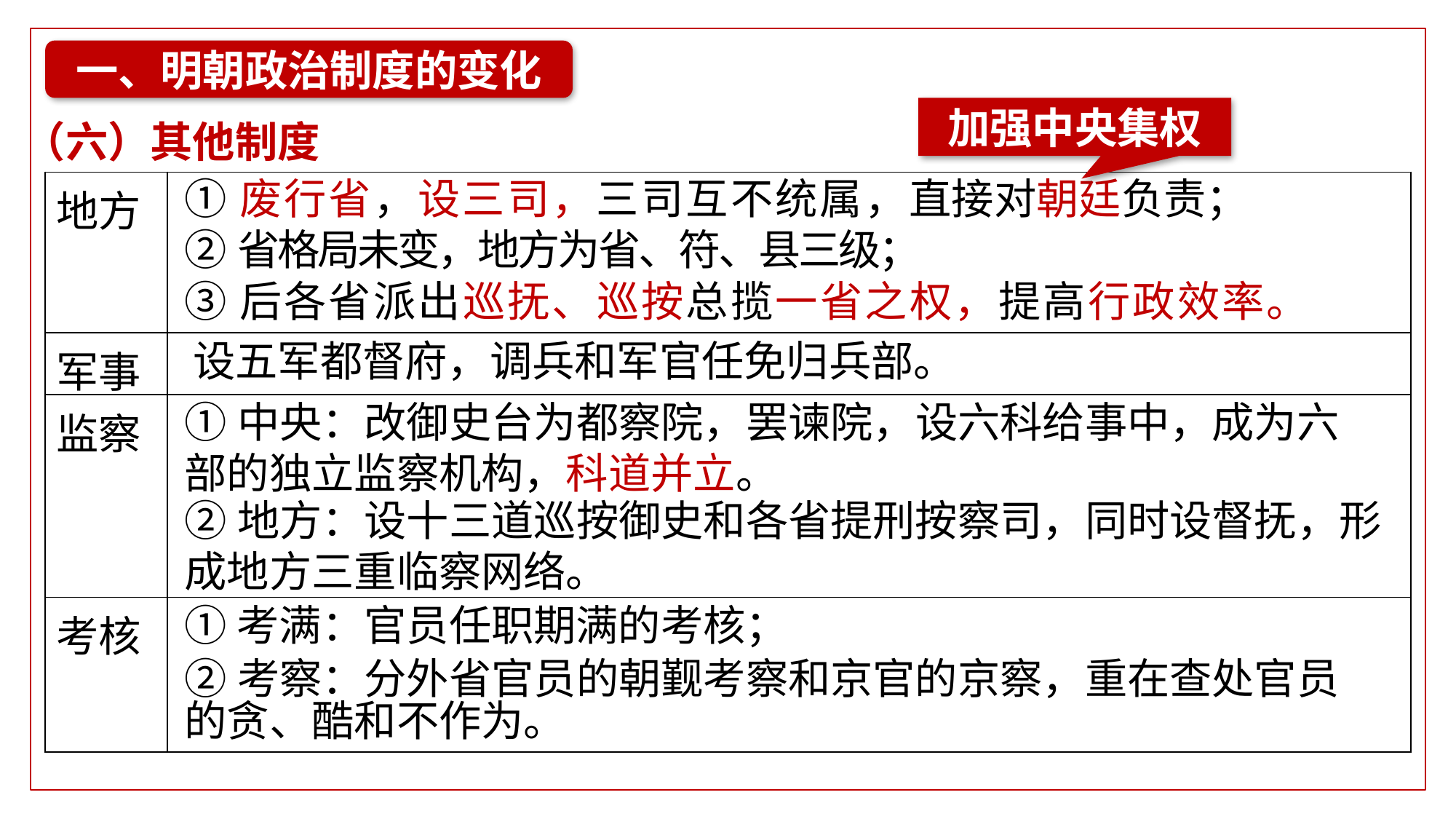

一、明朝政治制度的变化
加强中央集权
（六）其他制度
| 地方 |  |
| --- | --- |
| 军事 |  |
| 监察 |  |
| 考核 |  |
①废行省，设三司，三司互不统属，直接对朝廷负责；
②省格局未变，地方为省、符、县三级；
③后各省派出巡抚、巡按总揽一省之权，提高行政效率。
设五军都督府，调兵和军官任免归兵部。
①中央：改御史台为都察院，罢谏院，设六科给事中，成为六部的独立监察机构，科道并立。
②地方：设十三道巡按御史和各省提刑按察司，同时设督抚，形成地方三重临察网络。
①考满：官员任职期满的考核；
②考察：分外省官员的朝觐考察和京官的京察，重在查处官员的贪、酷和不作为。